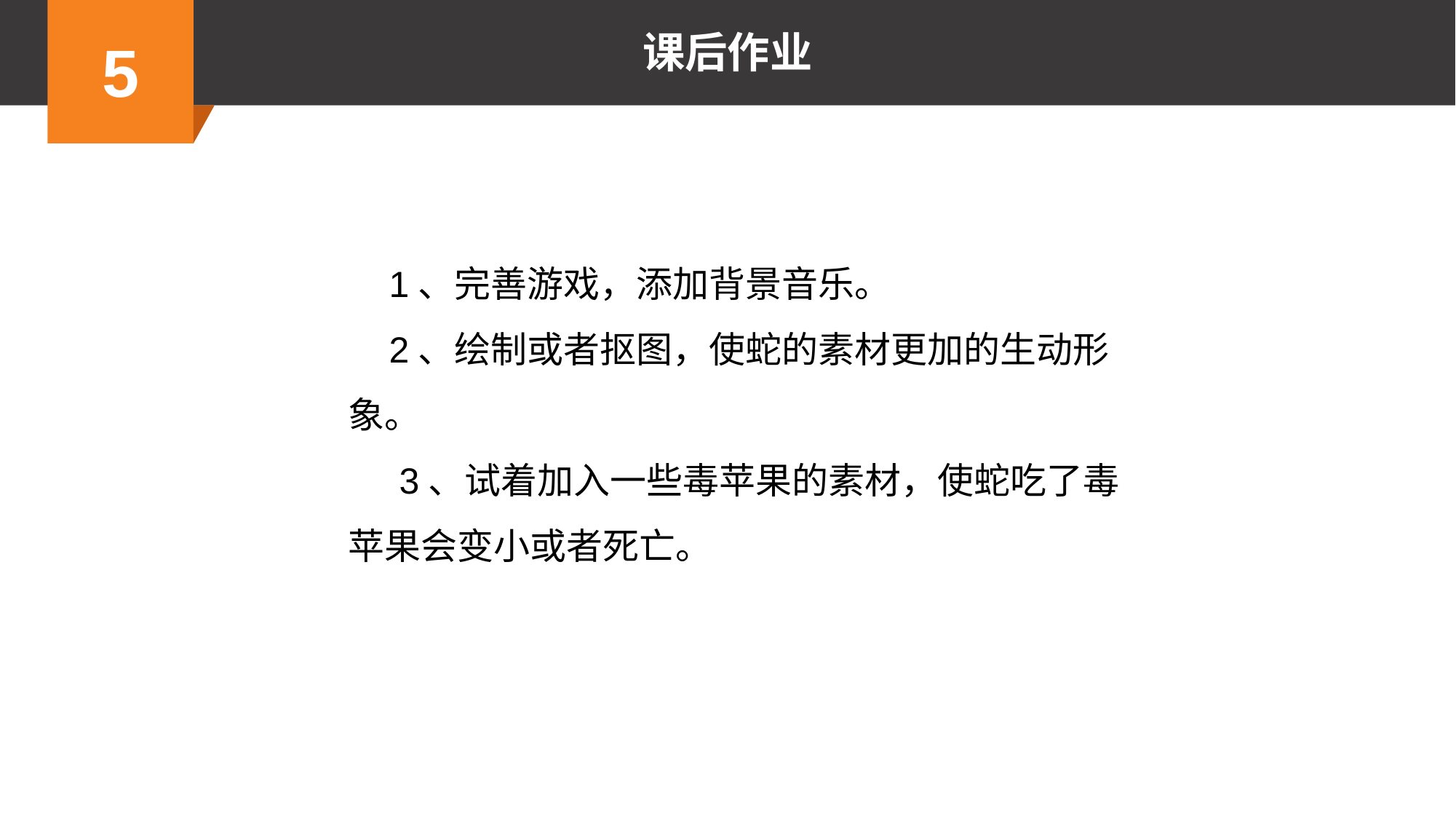

1、完善游戏，添加背景音乐。
    2、绘制或者抠图，使蛇的素材更加的生动形象。
     3、试着加入一些毒苹果的素材，使蛇吃了毒苹果会变小或者死亡。